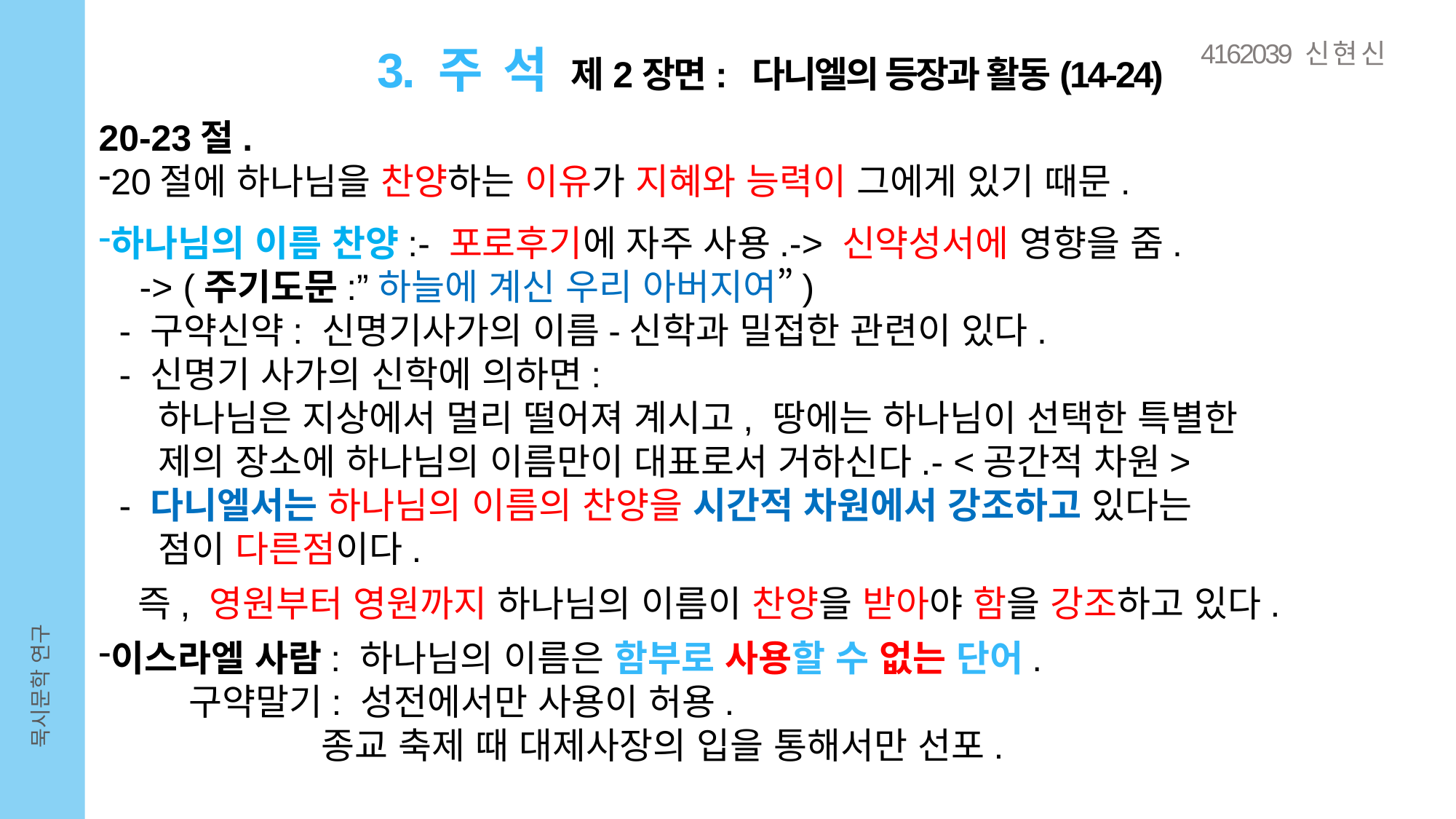

4162039 신 현 신
3. 주  석  제2장면:  다니엘의 등장과 활동(14-24)
20-23절.
20절에 하나님을 찬양하는 이유가 지혜와 능력이 그에게 있기 때문.

하나님의 이름 찬양:- 포로후기에 자주 사용.-> 신약성서에 영향을 줌.
    -> (주기도문:”하늘에 계신 우리 아버지여”)
  - 구약신약: 신명기사가의 이름-신학과 밀접한 관련이 있다.
  - 신명기 사가의 신학에 의하면:
     하나님은 지상에서 멀리 떨어져 계시고, 땅에는 하나님이 선택한 특별한
     제의 장소에 하나님의 이름만이 대표로서 거하신다.- <공간적 차원>
  - 다니엘서는 하나님의 이름의 찬양을 시간적 차원에서 강조하고 있다는
     점이 다른점이다.

   즉, 영원부터 영원까지 하나님의 이름이 찬양을 받아야 함을 강조하고 있다.

이스라엘 사람: 하나님의 이름은 함부로 사용할 수 없는 단어.
        구약말기: 성전에서만 사용이 허용.
                     종교 축제 때 대제사장의 입을 통해서만 선포.

묵시문학 연구